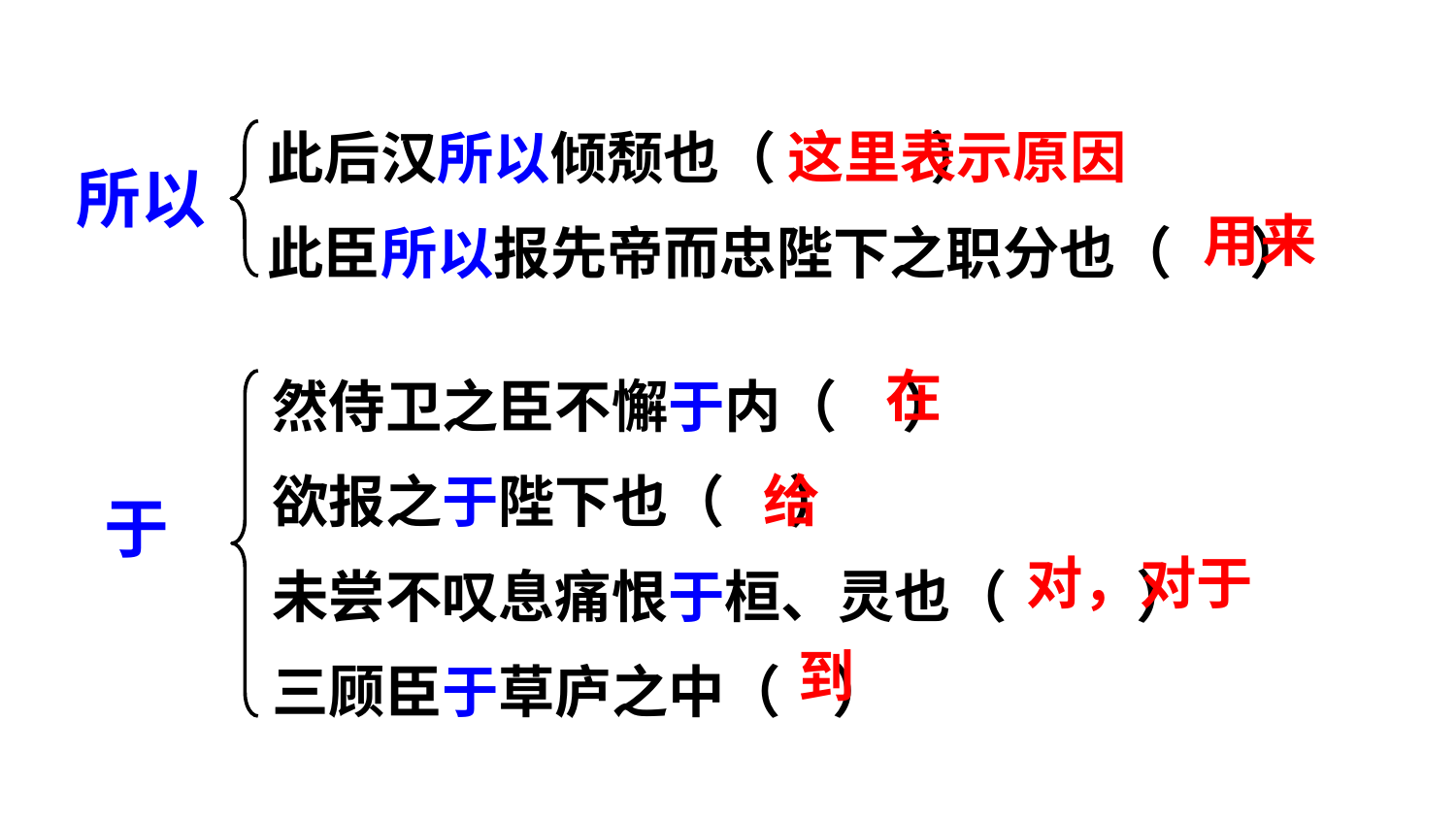

此后汉所以倾颓也（            ）
此臣所以报先帝而忠陛下之职分也（      ）
这里表示原因

所以
用来
然侍卫之臣不懈于内（     ）
欲报之于陛下也（     ）
未尝不叹息痛恨于桓、灵也（          ）
三顾臣于草庐之中（    ）
在

于
给
对，对于
到